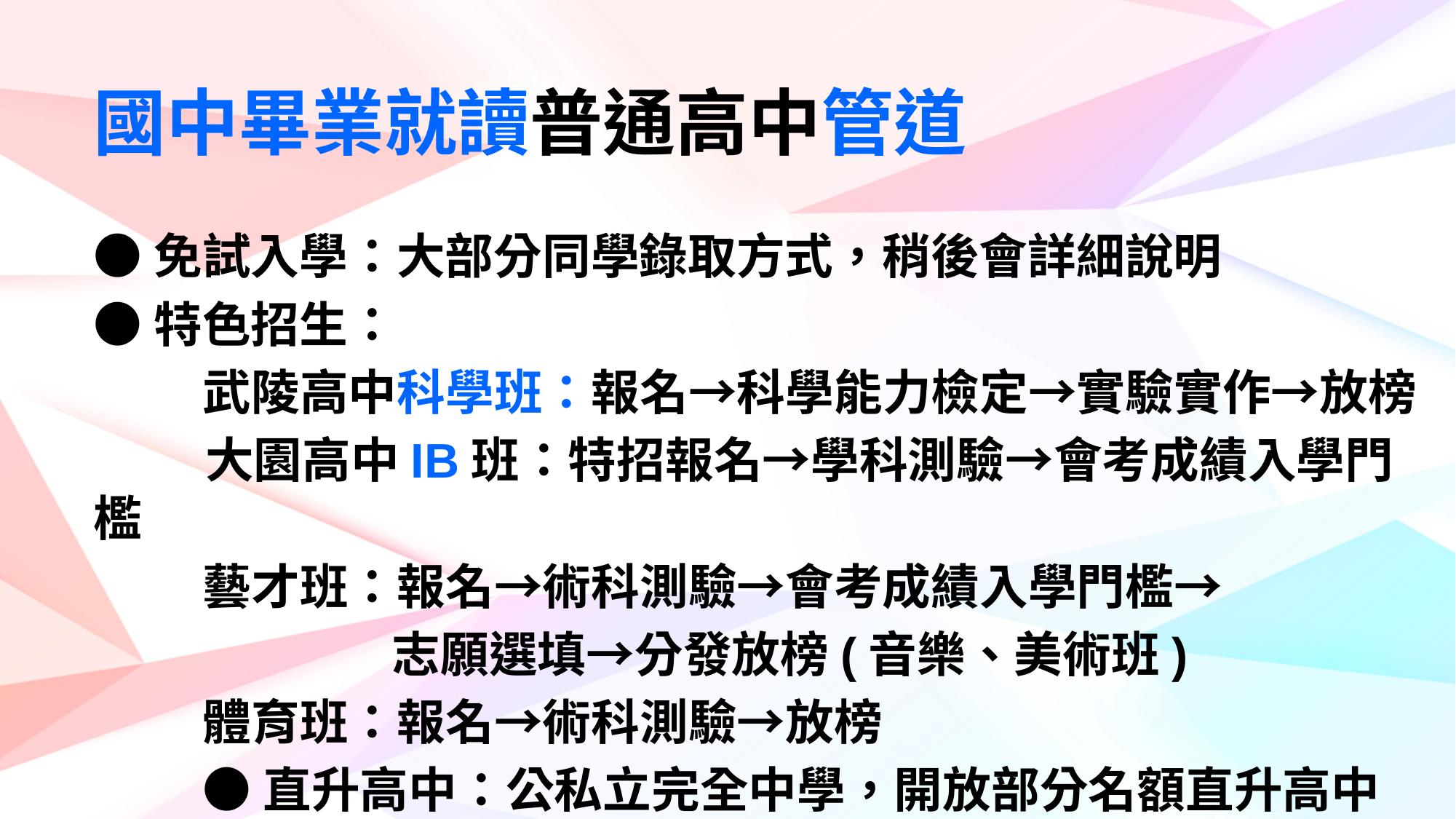

國中畢業就讀普通高中管道
●免試入學：大部分同學錄取方式，稍後會詳細說明
●特色招生：
	武陵高中科學班：報名→科學能力檢定→實驗實作→放榜
         大園高中IB班：特招報名→學科測驗→會考成績入學門檻
	藝才班：報名→術科測驗→會考成績入學門檻→
                志願選填→分發放榜(音樂、美術班)
體育班：報名→術科測驗→放榜
●直升高中：公私立完全中學，開放部分名額直升高中